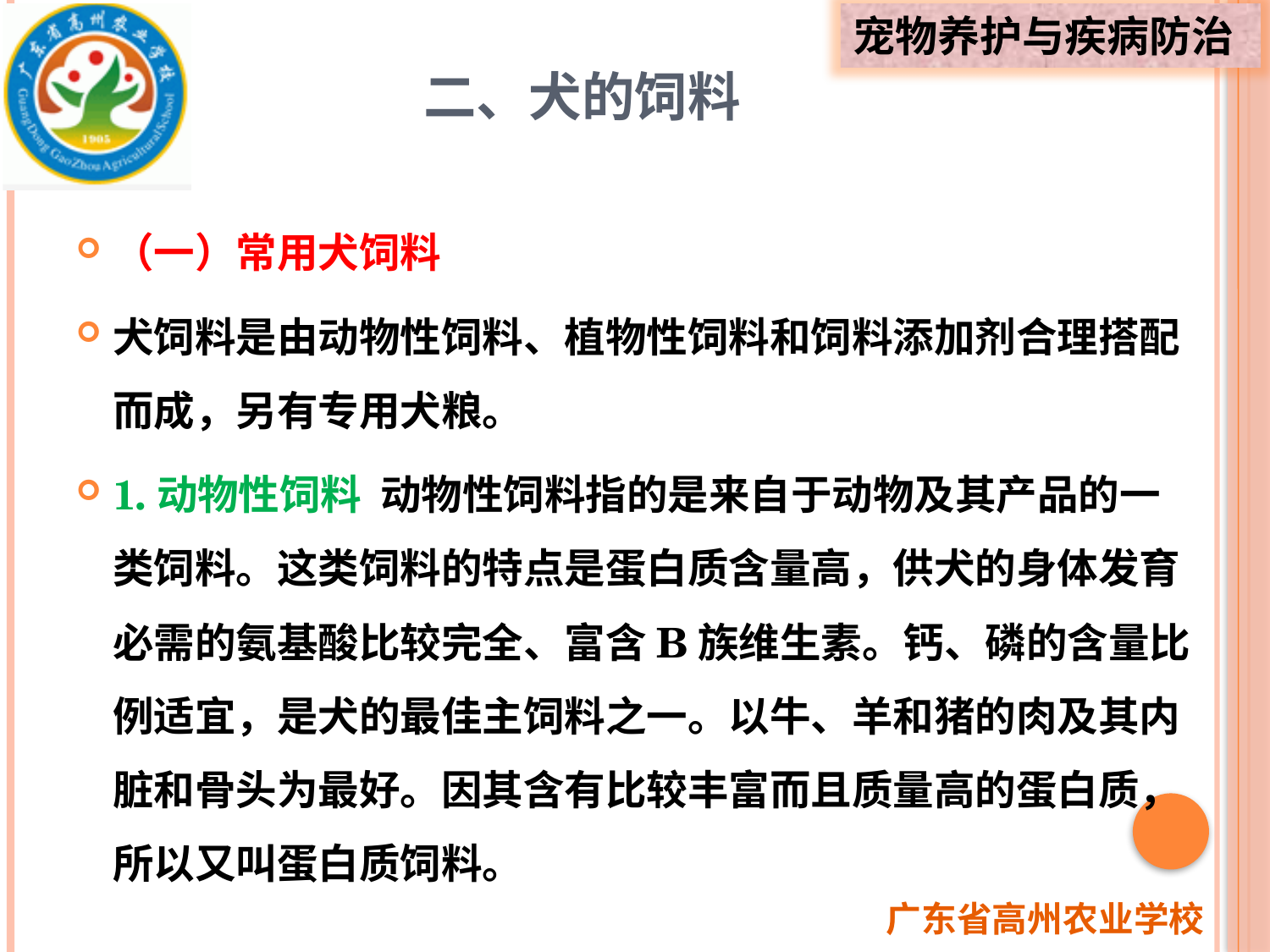

# 二、犬的饲料
（一）常用犬饲料
犬饲料是由动物性饲料、植物性饲料和饲料添加剂合理搭配而成，另有专用犬粮。
1.动物性饲料  动物性饲料指的是来自于动物及其产品的一类饲料。这类饲料的特点是蛋白质含量高，供犬的身体发育必需的氨基酸比较完全、富含B族维生素。钙、磷的含量比例适宜，是犬的最佳主饲料之一。以牛、羊和猪的肉及其内脏和骨头为最好。因其含有比较丰富而且质量高的蛋白质，所以又叫蛋白质饲料。